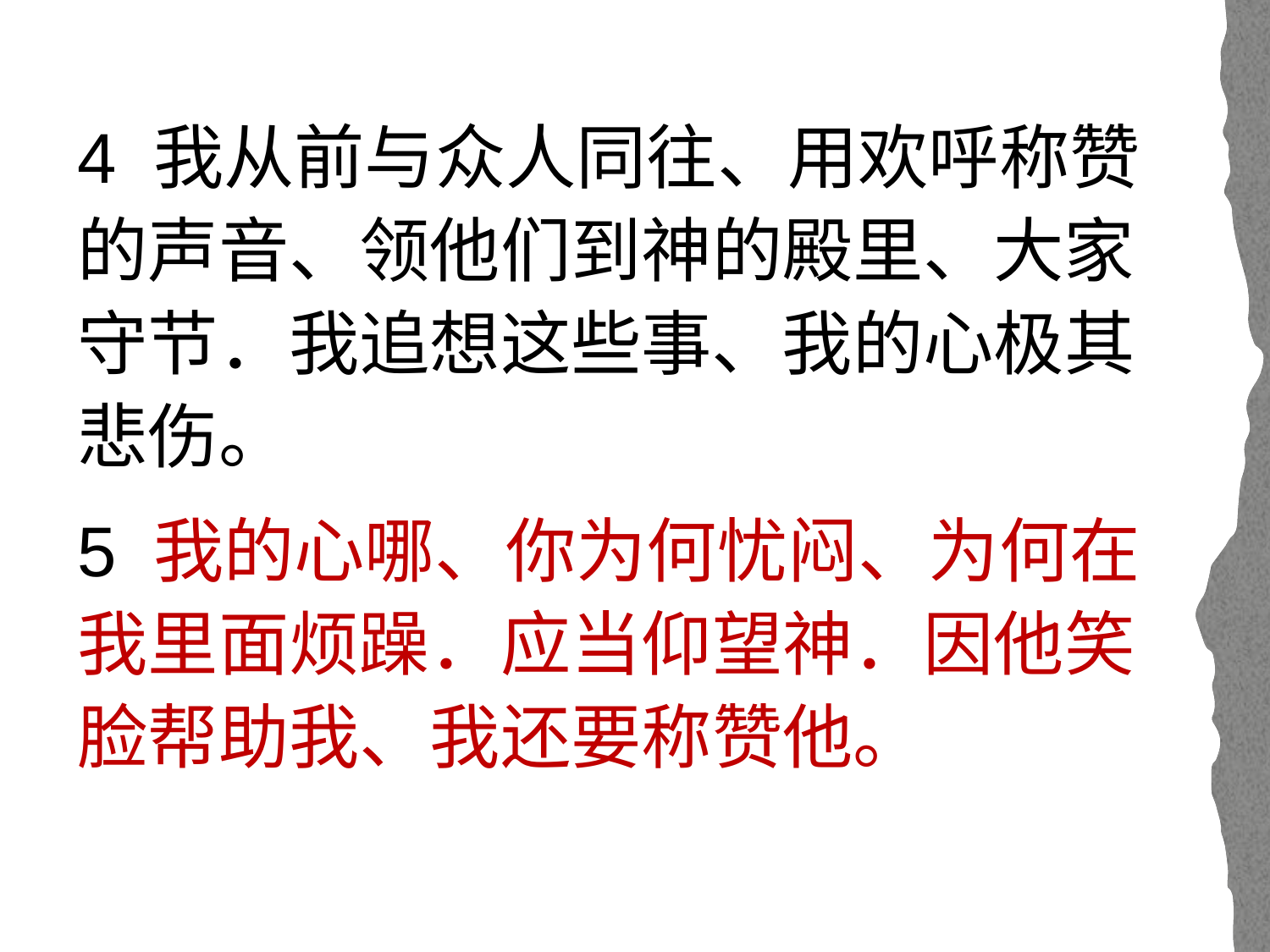

4 我从前与众人同往、用欢呼称赞的声音、领他们到神的殿里、大家守节．我追想这些事、我的心极其悲伤。
5 我的心哪、你为何忧闷、为何在我里面烦躁．应当仰望神．因他笑脸帮助我、我还要称赞他。